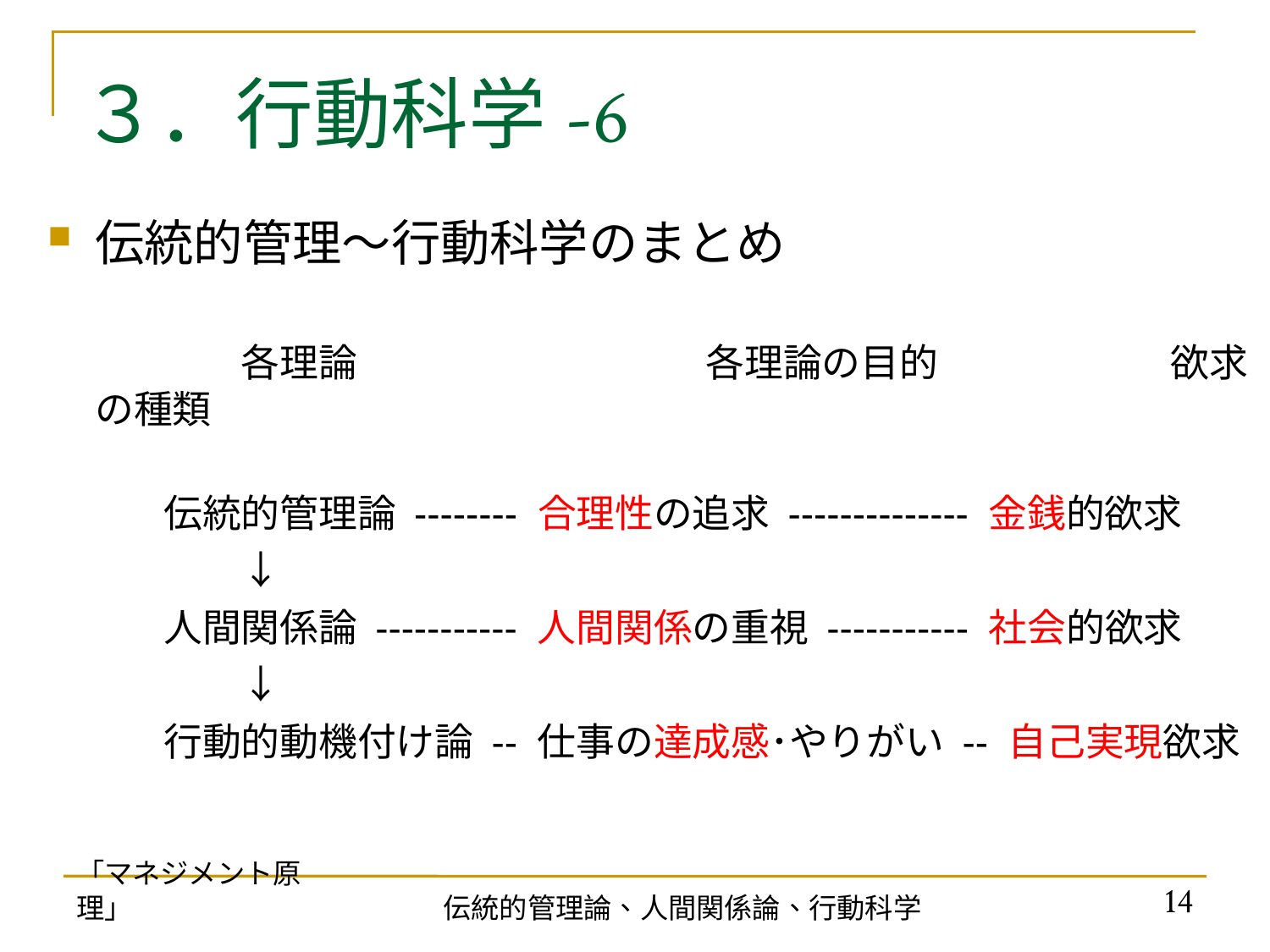

# ３．行動科学-6
伝統的管理～行動科学のまとめ

　　　　　各理論　　　　　　　　　各理論の目的　　　　　　欲求の種類
　　　伝統的管理論 -------- 合理性の追求 -------------- 金銭的欲求
　　　　　↓
　　　人間関係論 ----------- 人間関係の重視 ----------- 社会的欲求
　　　　　↓
　　　行動的動機付け論 -- 仕事の達成感･やりがい -- 自己実現欲求

「マネジメント原理」
14
伝統的管理論、人間関係論、行動科学